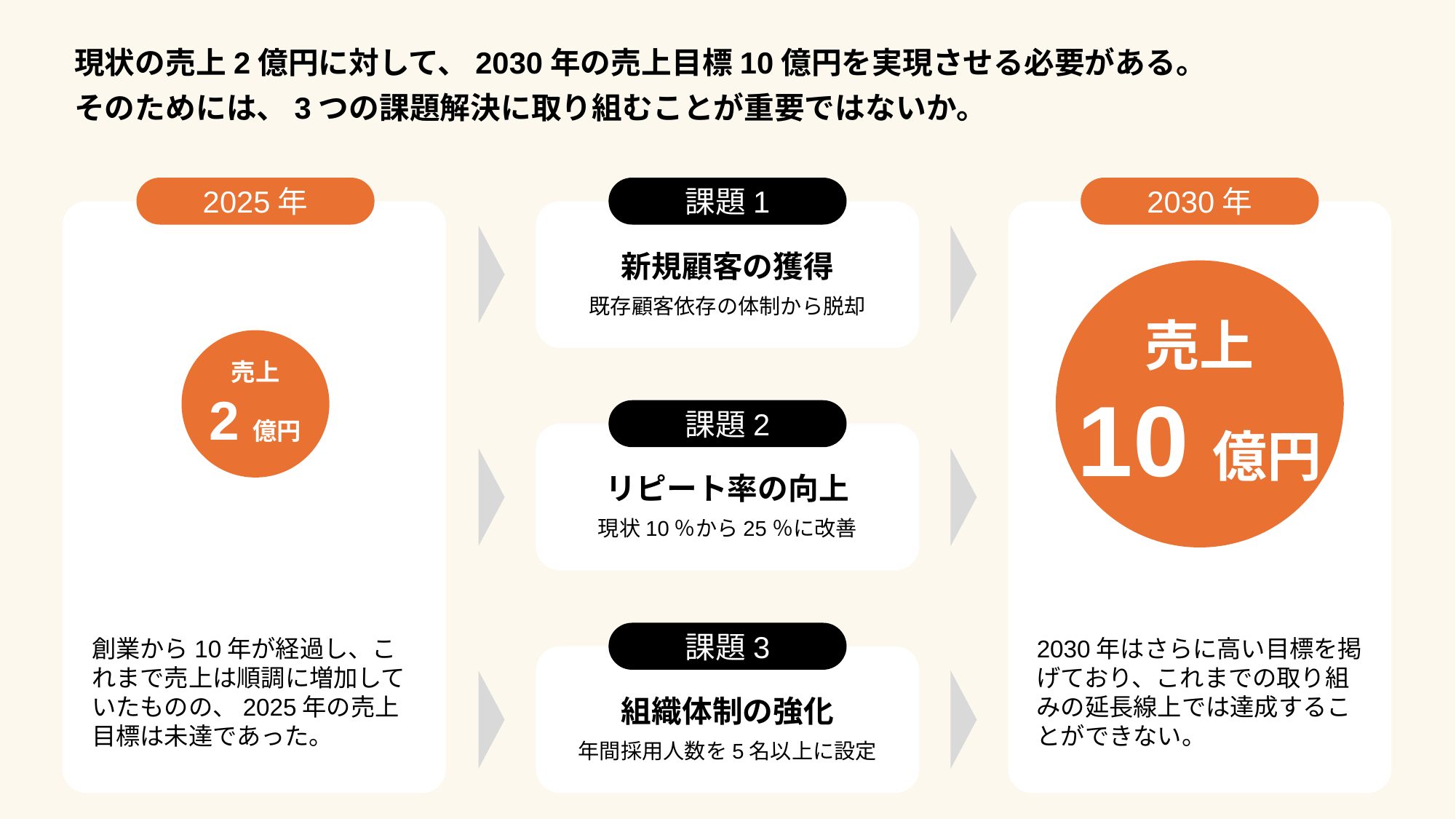

現状の売上2億円に対して、2030年の売上目標10億円を実現させる必要がある。
そのためには、3つの課題解決に取り組むことが重要ではないか。
2025年
課題1
新規顧客の獲得
既存顧客依存の体制から脱却

課題2
リピート率の向上
現状10％から25％に改善

課題3
組織体制の強化
年間採用人数を5名以上に設定

2030年

売上
10億円
売上
2億円
創業から10年が経過し、これまで売上は順調に増加していたものの、2025年の売上目標は未達であった。
2030年はさらに高い目標を掲げており、これまでの取り組みの延長線上では達成することができない。